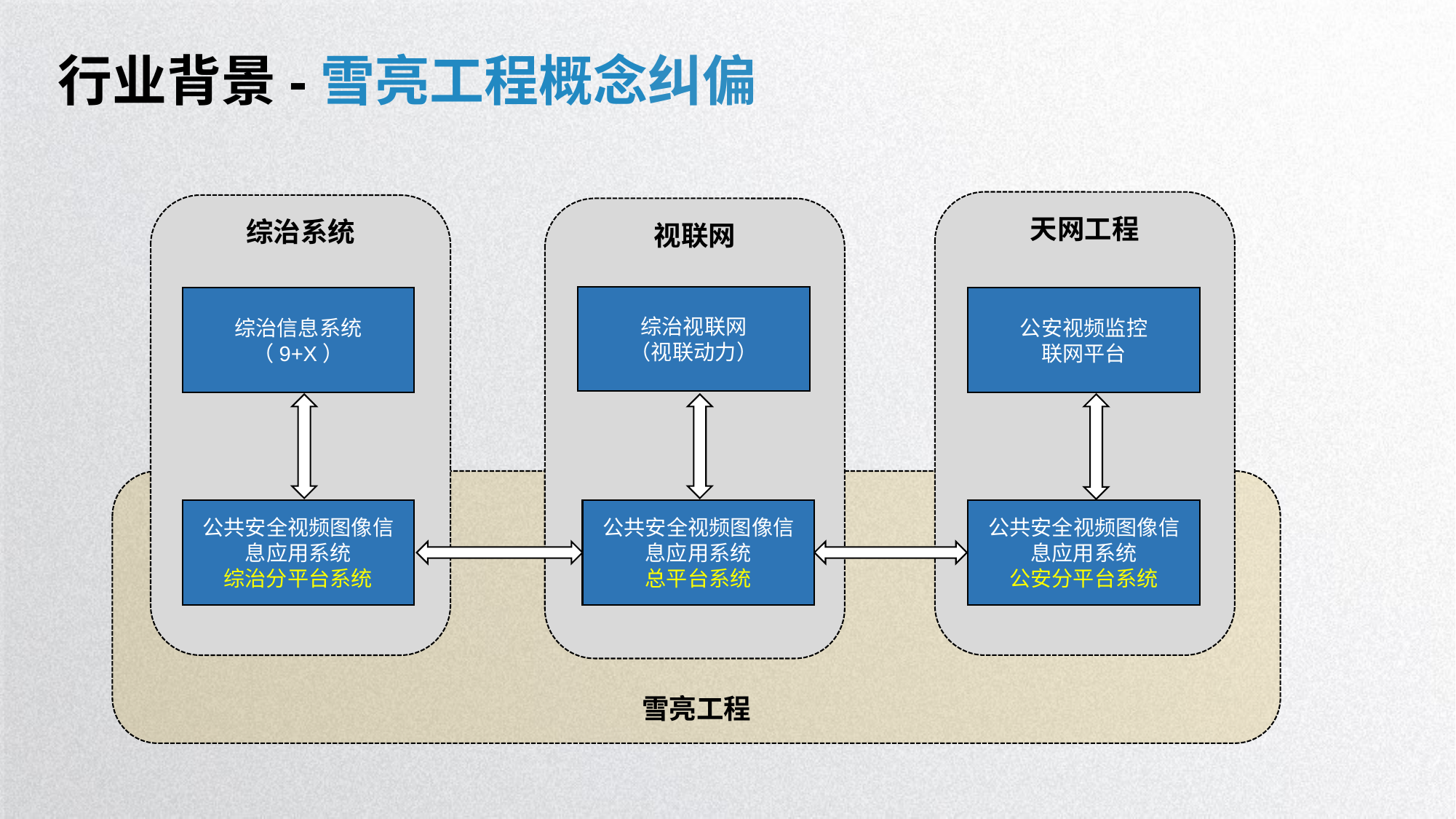

行业背景-雪亮工程概念纠偏
天网工程
综治系统
视联网
综治视联网
（视联动力）

综治信息系统
（9+X）

公安视频监控
联网平台

雪亮工程

公共安全视频图像信息应用系统
综治分平台系统
公共安全视频图像信息应用系统
总平台系统
公共安全视频图像信息应用系统
公安分平台系统